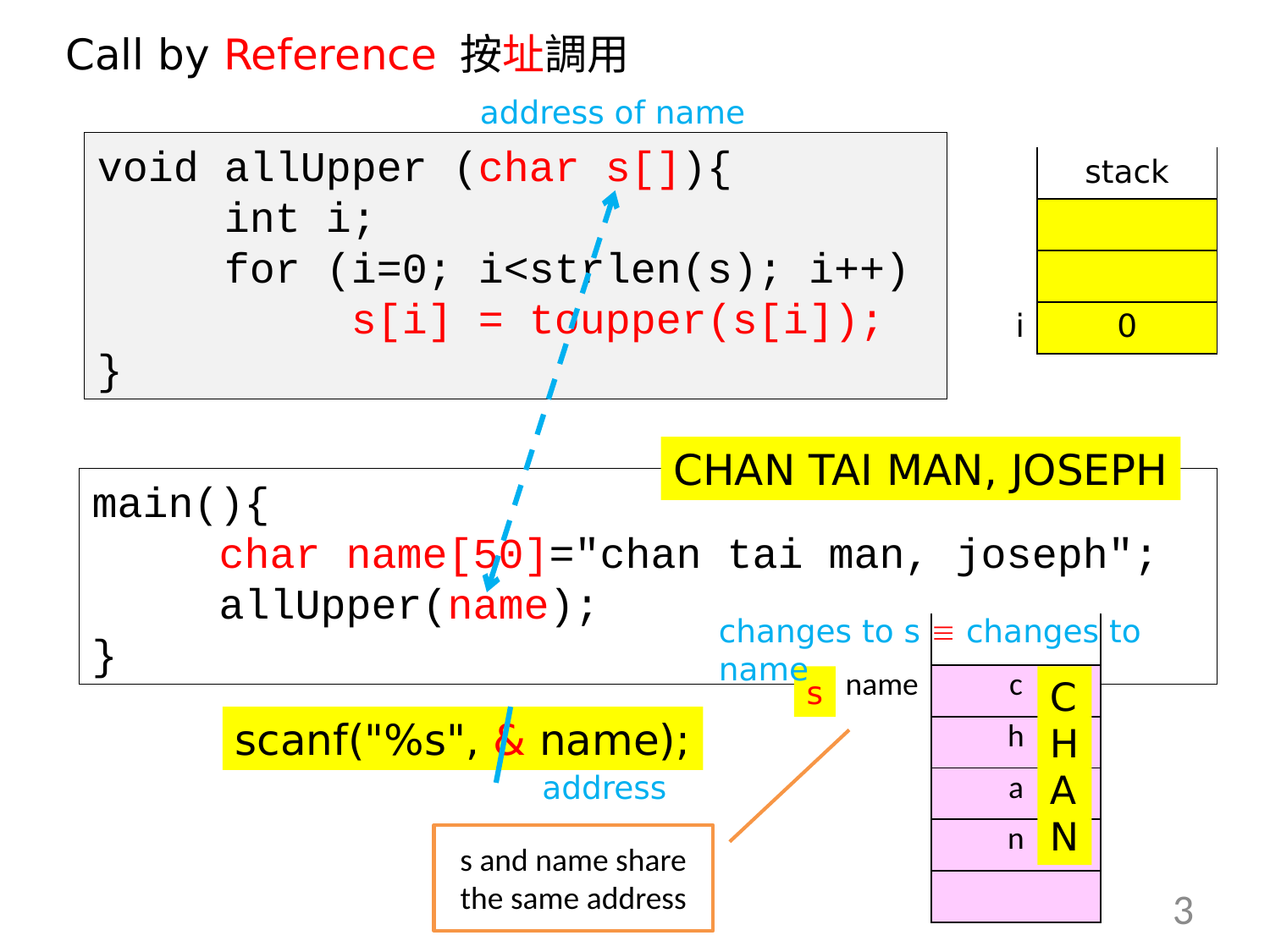

Call by Reference 按址調用
address of name
void allUpper (char s[]){
	int i;
	for (i=0; i<strlen(s); i++)
		s[i] = toupper(s[i]);
}
|  | stack |
| --- | --- |
|  |  |
|  |  |
| i | 0 |
CHAN TAI MAN, JOSEPH
main(){
	char name[50]="chan tai man, joseph";
	allUpper(name);
}
changes to s ≡ changes to name
|  |  |
| --- | --- |
| name | c |
|  | h |
|  | a |
|  | n |
|  |  |
s
C
H
A
N
scanf("%s", & name);
address
s and name share the same address
3